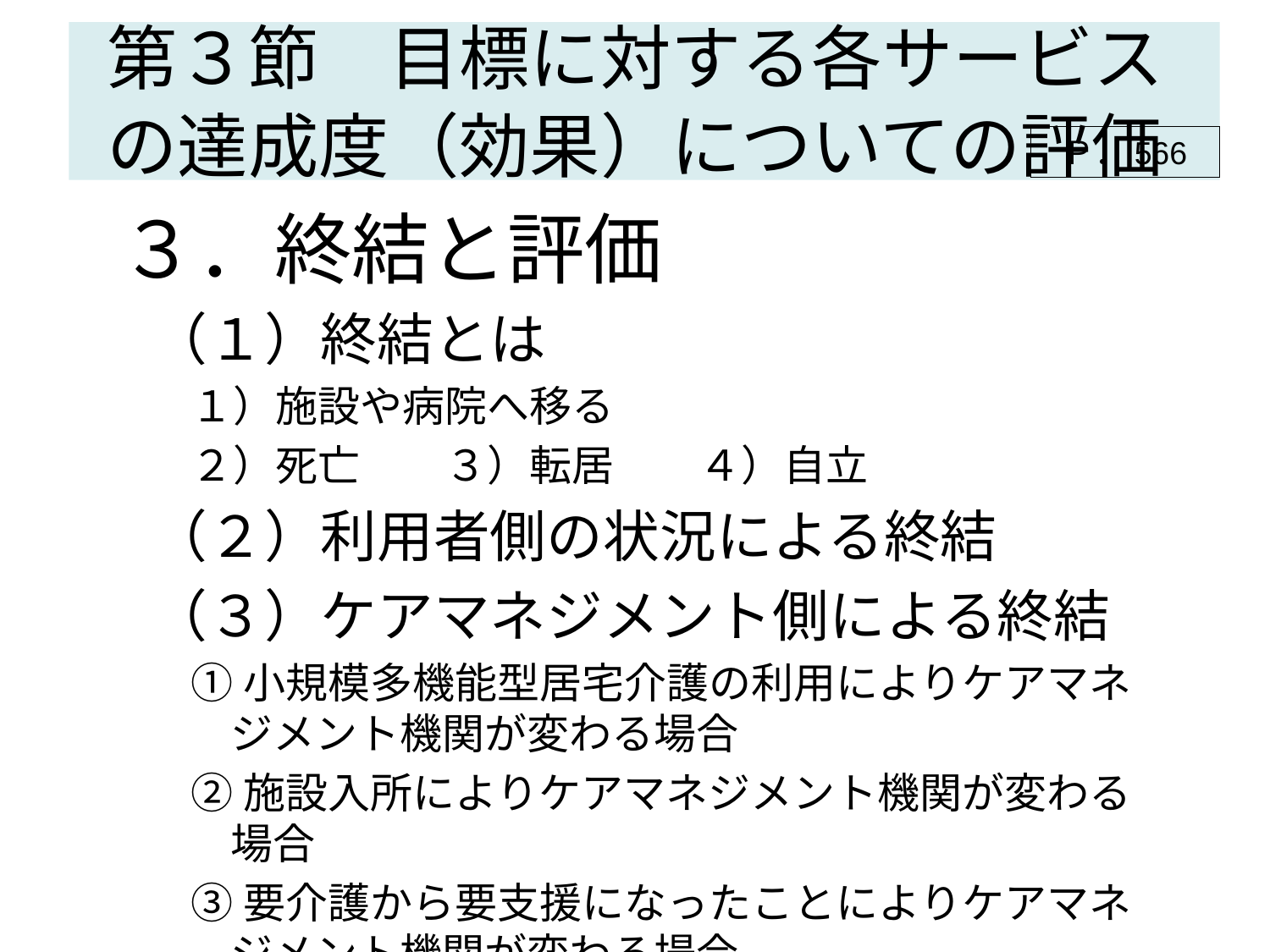

第３節　目標に対する各サービスの達成度（効果）についての評価
Ｐ．566
# ３．終結と評価
（１）終結とは
１）施設や病院へ移る
２）死亡　　３）転居　　４）自立
（２）利用者側の状況による終結
（３）ケアマネジメント側による終結
①小規模多機能型居宅介護の利用によりケアマネジメント機関が変わる場合
②施設入所によりケアマネジメント機関が変わる場合
③要介護から要支援になったことによりケアマネジメント機関が変わる場合